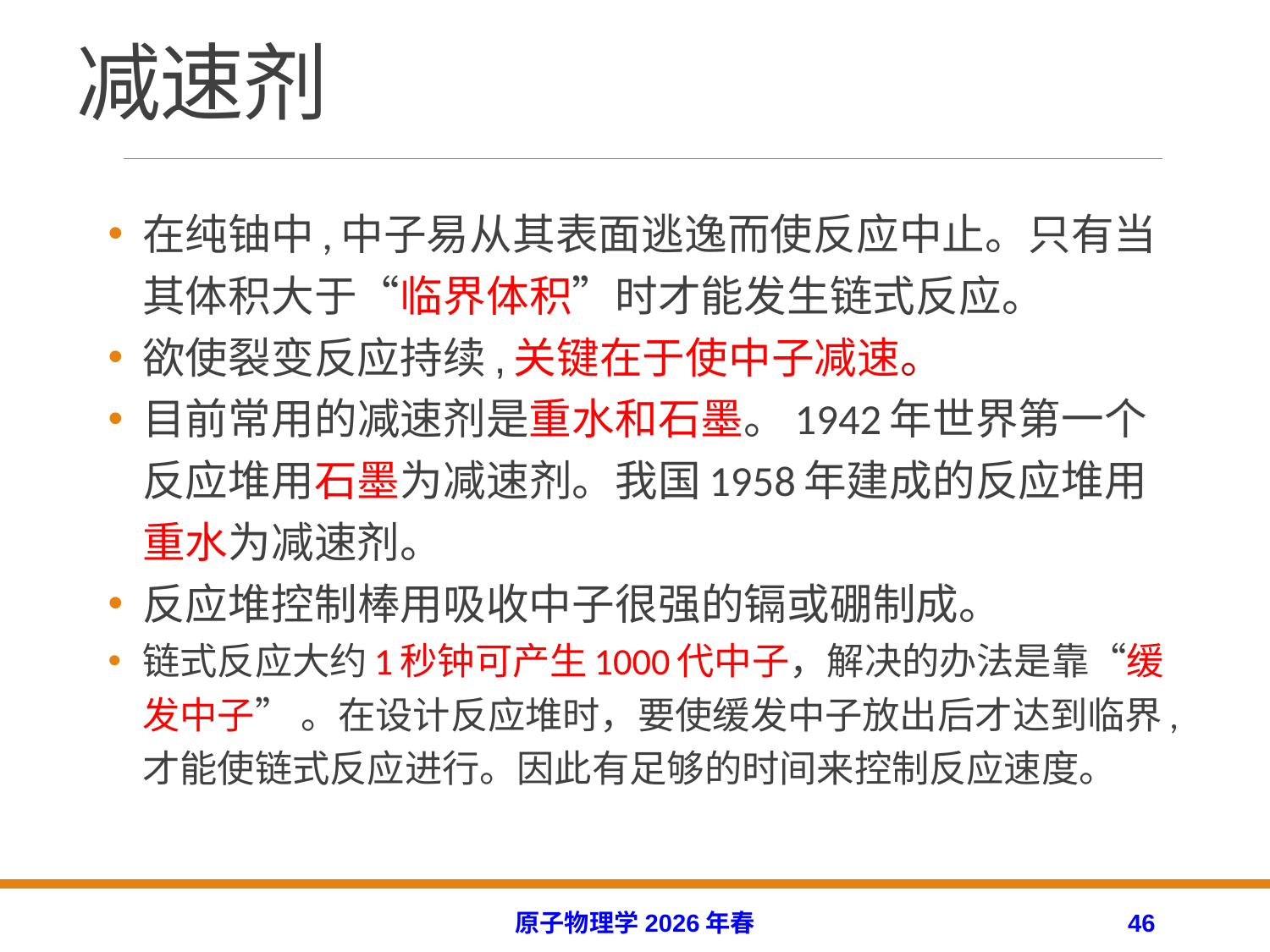

# 减速剂
在纯铀中,中子易从其表面逃逸而使反应中止。只有当其体积大于“临界体积”时才能发生链式反应。
欲使裂变反应持续,关键在于使中子减速。
目前常用的减速剂是重水和石墨。1942年世界第一个反应堆用石墨为减速剂。我国1958年建成的反应堆用重水为减速剂。
反应堆控制棒用吸收中子很强的镉或硼制成。
链式反应大约1秒钟可产生1000代中子，解决的办法是靠“缓发中子” 。在设计反应堆时，要使缓发中子放出后才达到临界,才能使链式反应进行。因此有足够的时间来控制反应速度。
原子物理学2026年春
46